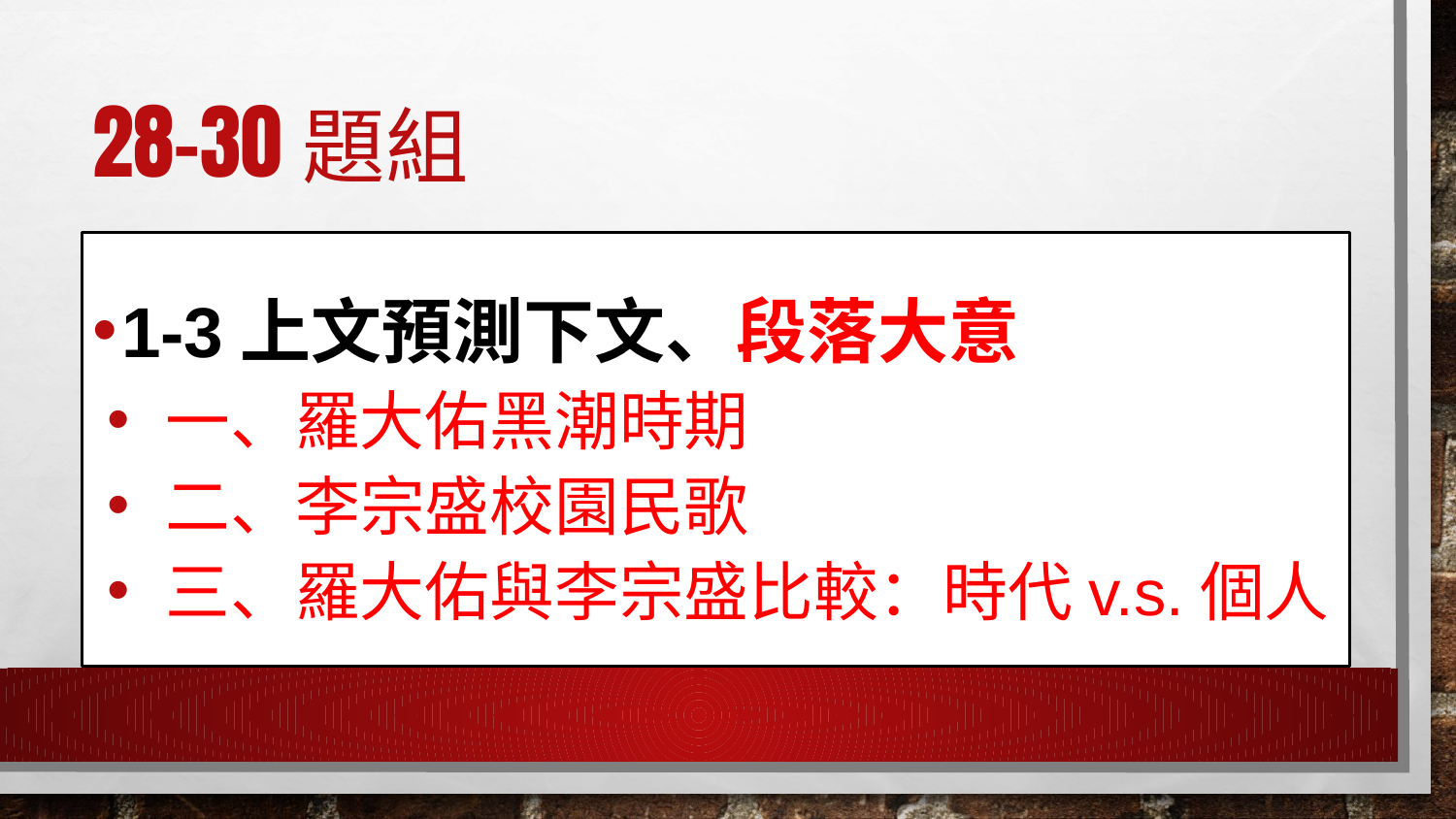

# 28-30題組
1-3上文預測下文、段落大意
一、羅大佑黑潮時期
二、李宗盛校園民歌
三、羅大佑與李宗盛比較：時代v.s.個人